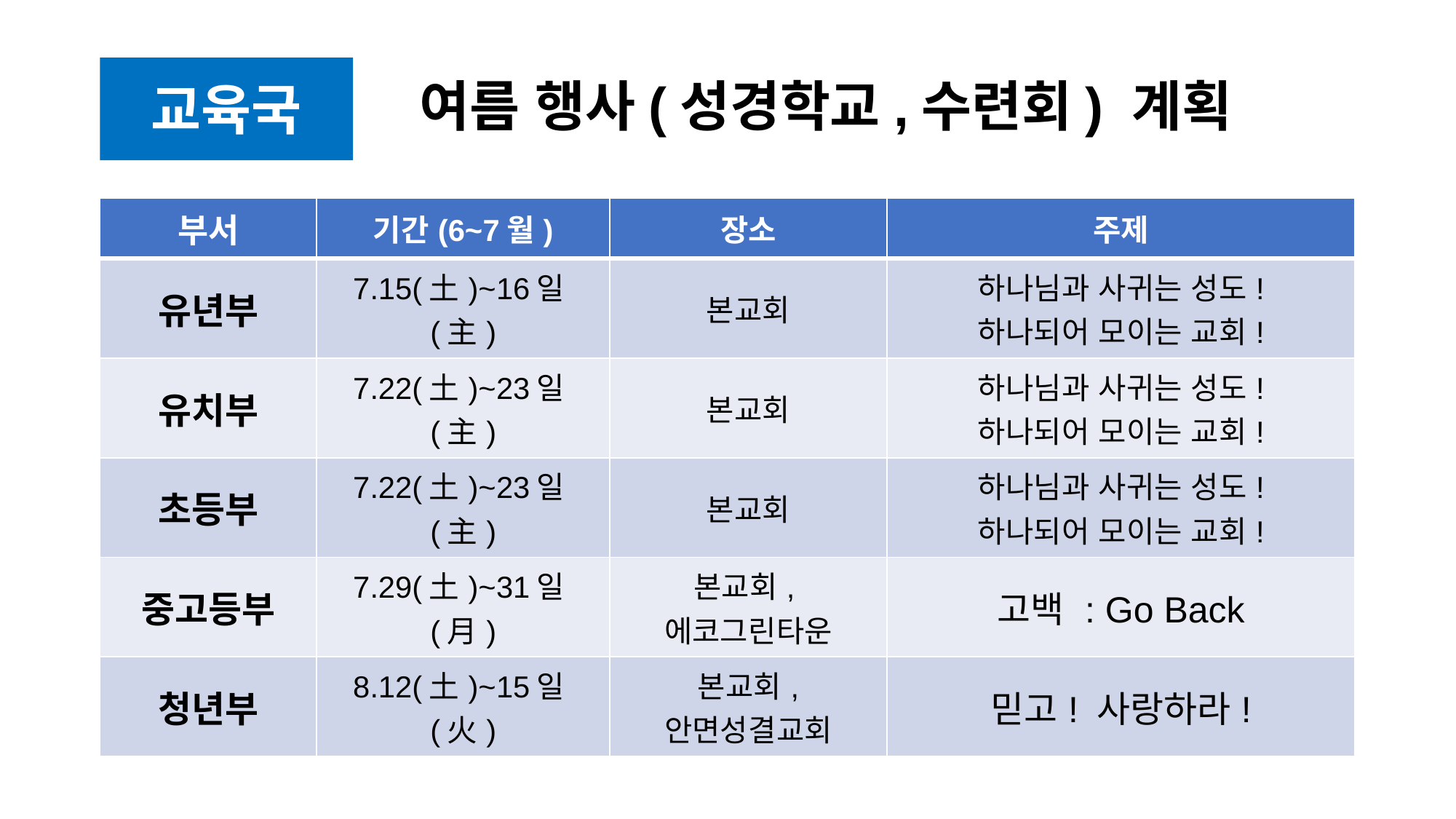

# 여름 행사(성경학교,수련회) 계획
교육국
| 부서 | 기간(6~7월) | 장소 | 주제 |
| --- | --- | --- | --- |
| 유년부 | 7.15(土)~16일(主) | 본교회 | 하나님과 사귀는 성도! 하나되어 모이는 교회! |
| 유치부 | 7.22(土)~23일(主) | 본교회 | 하나님과 사귀는 성도! 하나되어 모이는 교회! |
| 초등부 | 7.22(土)~23일(主) | 본교회 | 하나님과 사귀는 성도! 하나되어 모이는 교회! |
| 중고등부 | 7.29(土)~31일(月) | 본교회, 에코그린타운 | 고백 : Go Back |
| 청년부 | 8.12(土)~15일(火) | 본교회, 안면성결교회 | 믿고! 사랑하라! |